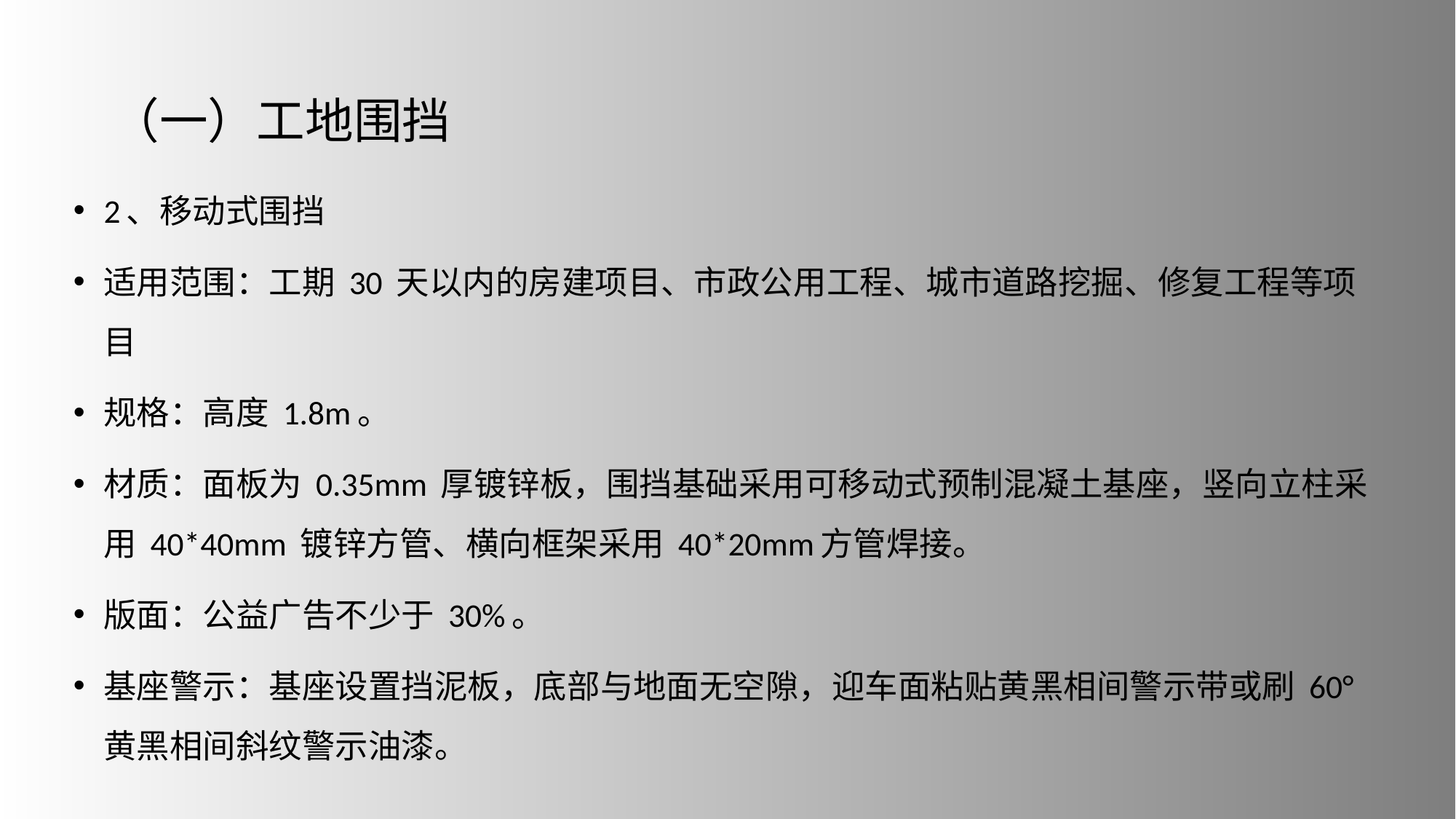

# （一）工地围挡
2、移动式围挡
适用范围：工期 30 天以内的房建项目、市政公用工程、城市道路挖掘、修复工程等项目
规格：高度 1.8m。
材质：面板为 0.35mm 厚镀锌板，围挡基础采用可移动式预制混凝土基座，竖向立柱采用 40*40mm 镀锌方管、横向框架采用 40*20mm方管焊接。
版面：公益广告不少于 30%。
基座警示：基座设置挡泥板，底部与地面无空隙，迎车面粘贴黄黑相间警示带或刷 60°黄黑相间斜纹警示油漆。